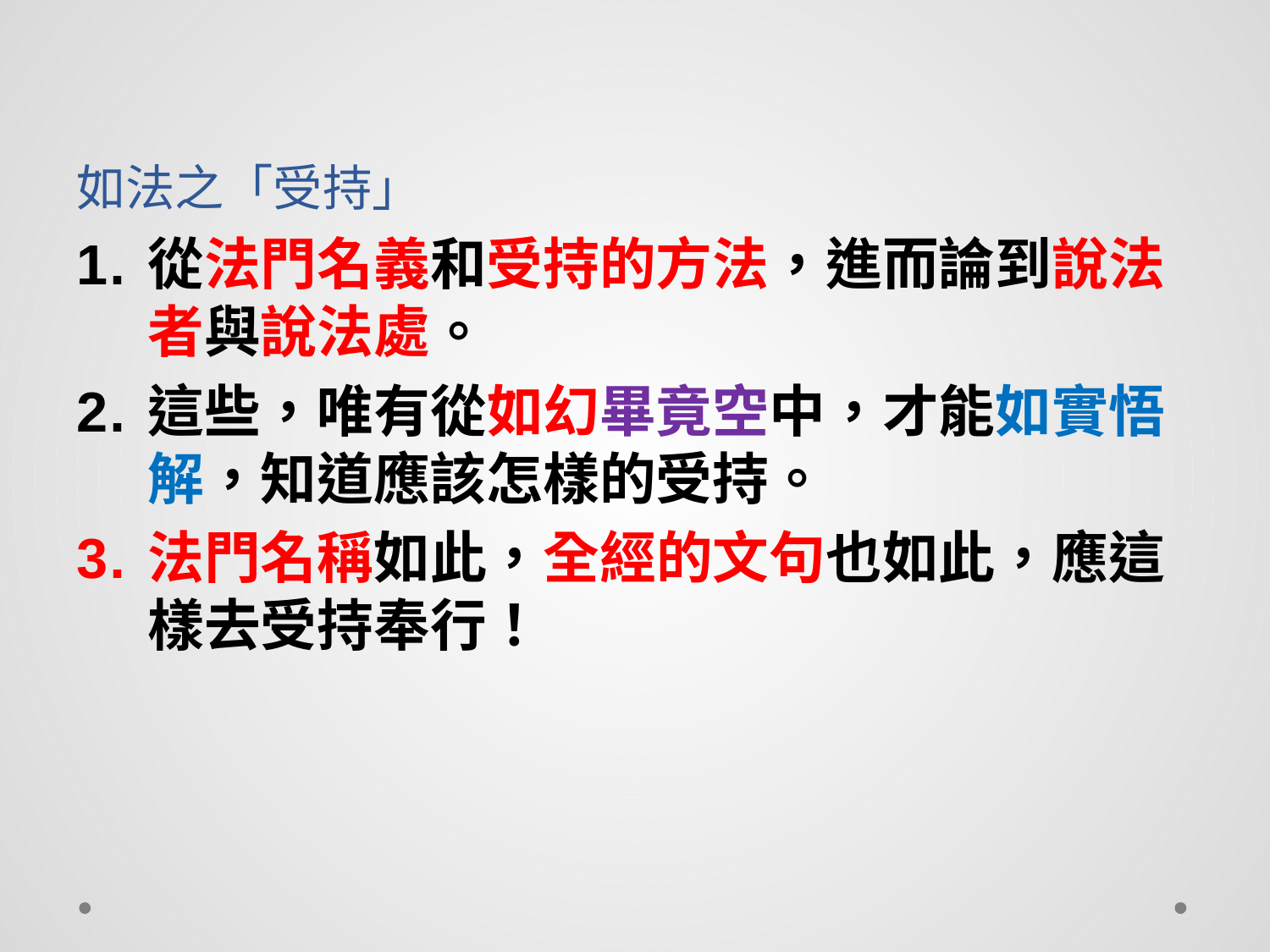

# 如法之「受持」
從法門名義和受持的方法，進而論到說法者與說法處。
這些，唯有從如幻畢竟空中，才能如實悟解，知道應該怎樣的受持。
法門名稱如此，全經的文句也如此，應這樣去受持奉行！